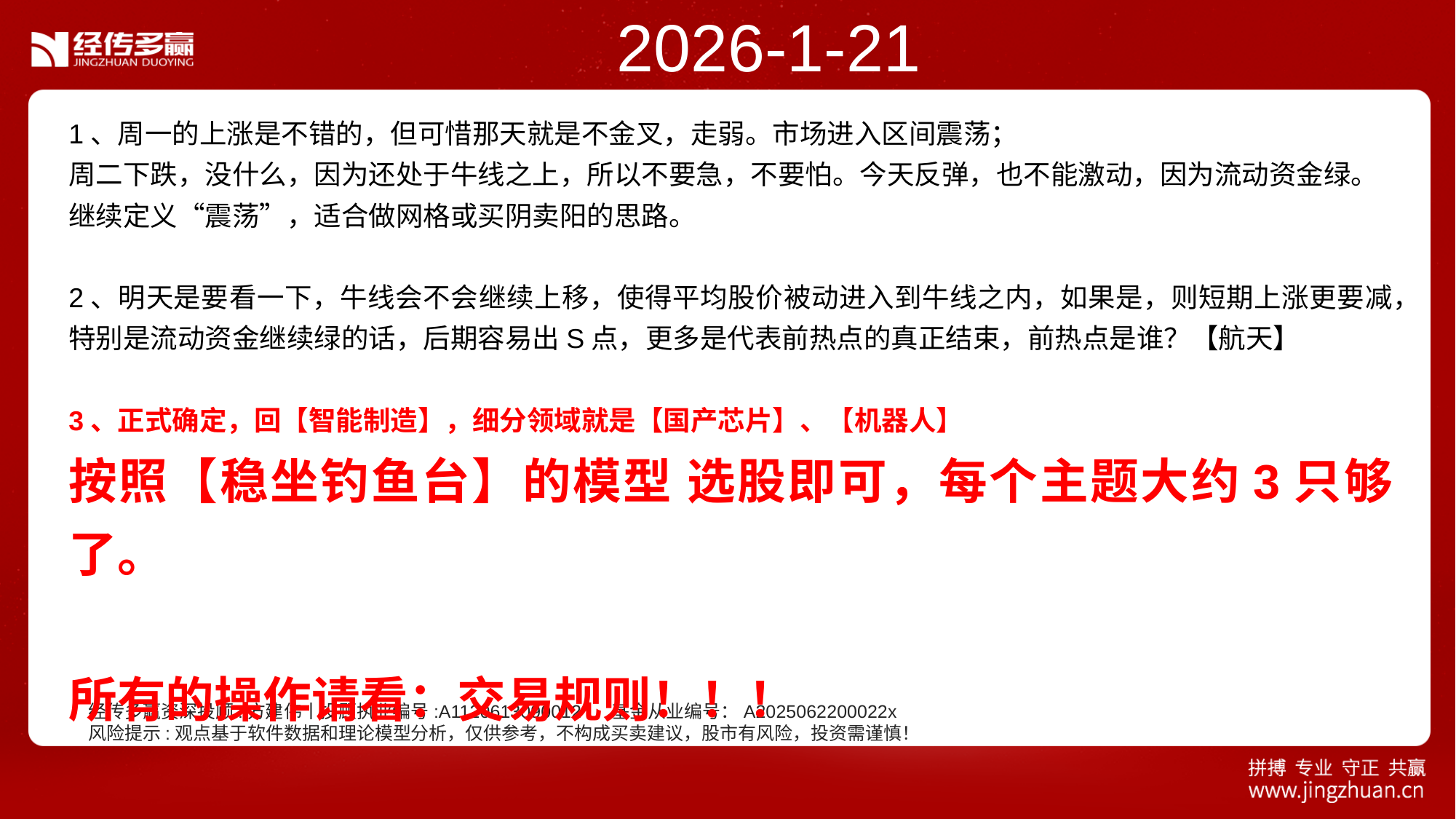

2026-1-21
1、周一的上涨是不错的，但可惜那天就是不金叉，走弱。市场进入区间震荡；
周二下跌，没什么，因为还处于牛线之上，所以不要急，不要怕。今天反弹，也不能激动，因为流动资金绿。
继续定义“震荡”，适合做网格或买阴卖阳的思路。

2、明天是要看一下，牛线会不会继续上移，使得平均股价被动进入到牛线之内，如果是，则短期上涨更要减，特别是流动资金继续绿的话，后期容易出S点，更多是代表前热点的真正结束，前热点是谁？【航天】

3、正式确定，回【智能制造】，细分领域就是【国产芯片】、【机器人】
按照【稳坐钓鱼台】的模型 选股即可，每个主题大约3只够了。

所有的操作请看：交易规则！！！